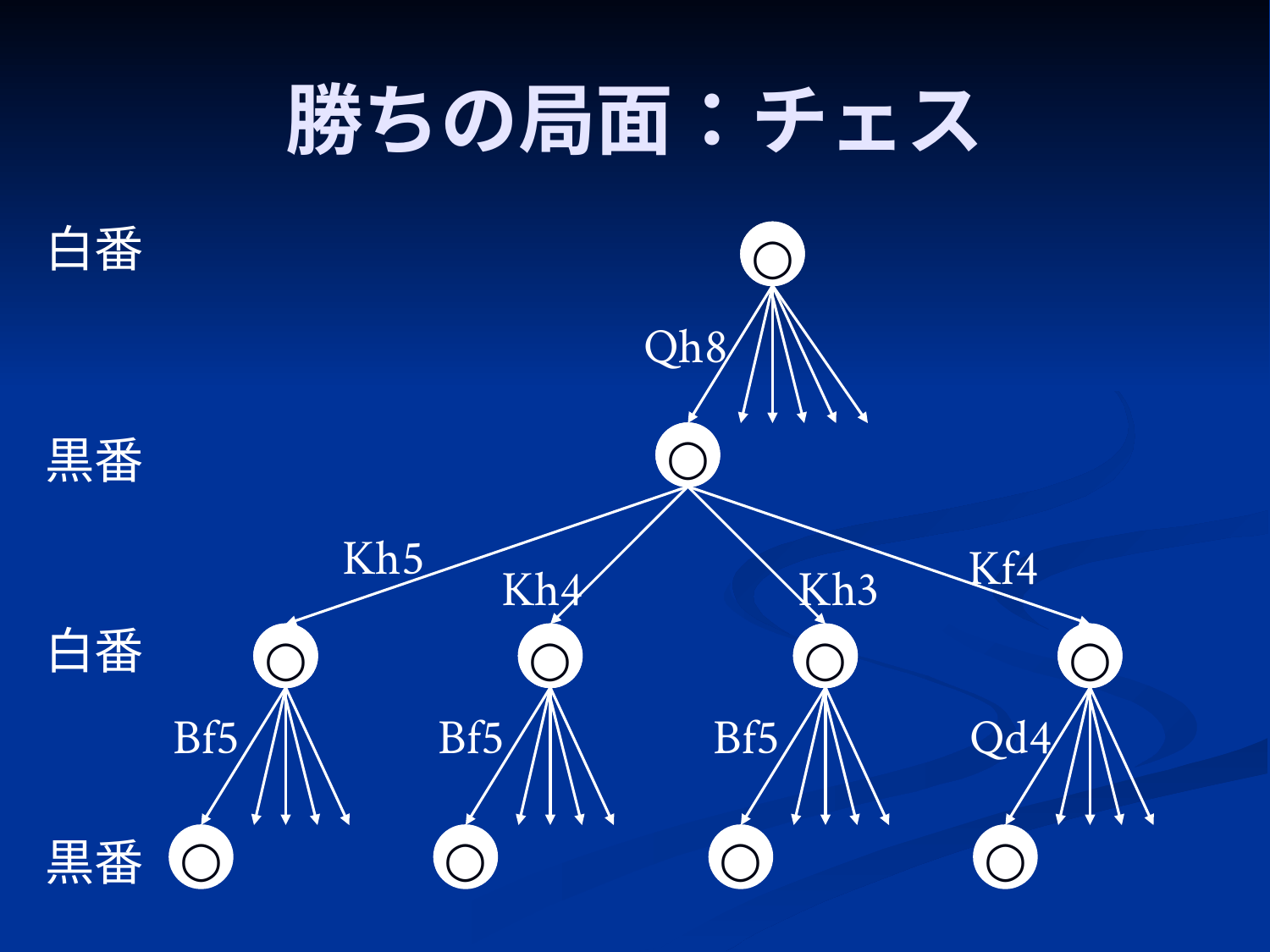

# 勝ちの局面：チェス
白番

Qh8

Kh5
Kf4
Kh4
Kh3

Bf5
Bf5
Bf5
Qd4
○
○
○
○
○
黒番
○
白番
○
○
○
○
黒番